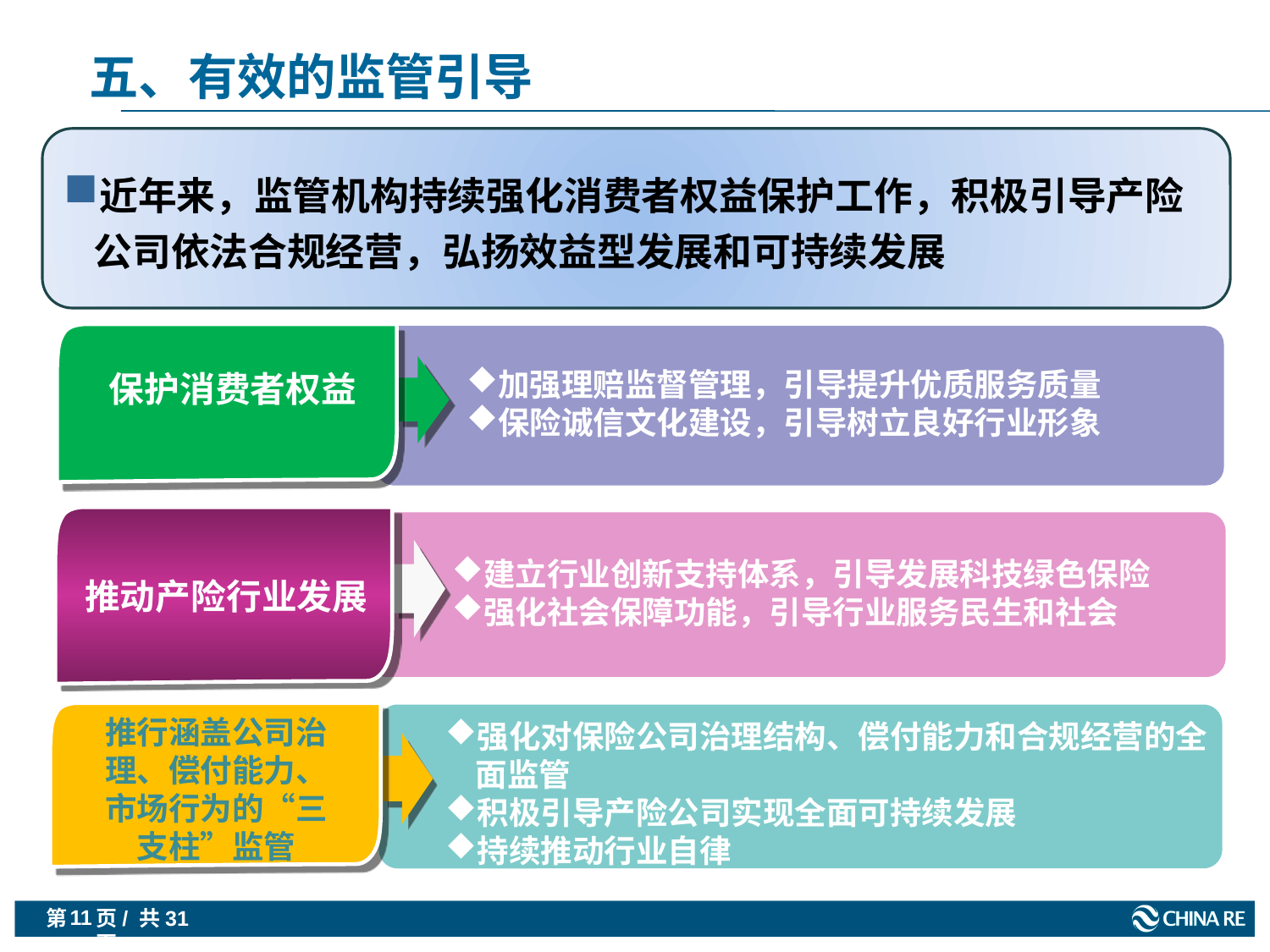

五、有效的监管引导
近年来，监管机构持续强化消费者权益保护工作，积极引导产险公司依法合规经营，弘扬效益型发展和可持续发展

加强理赔监督管理，引导提升优质服务质量
保险诚信文化建设，引导树立良好行业形象
保护消费者权益

建立行业创新支持体系，引导发展科技绿色保险
强化社会保障功能，引导行业服务民生和社会
推动产险行业发展

推行涵盖公司治理、偿付能力、市场行为的“三支柱”监管
强化对保险公司治理结构、偿付能力和合规经营的全面监管
积极引导产险公司实现全面可持续发展
持续推动行业自律
11